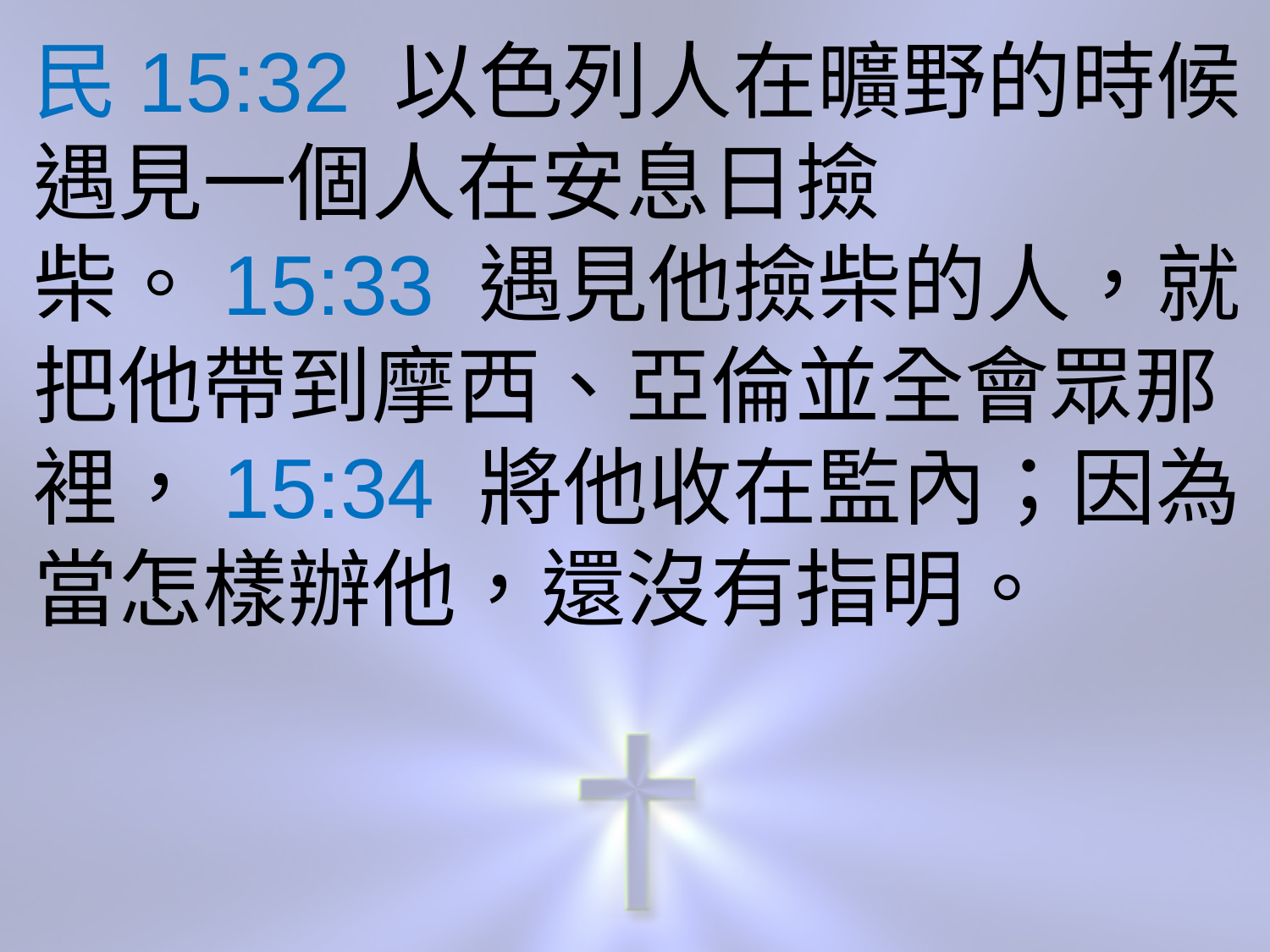

民15:32 以色列人在曠野的時候，遇見一個人在安息日撿柴。15:33 遇見他撿柴的人，就把他帶到摩西、亞倫並全會眾那裡，15:34 將他收在監內；因為當怎樣辦他，還沒有指明。